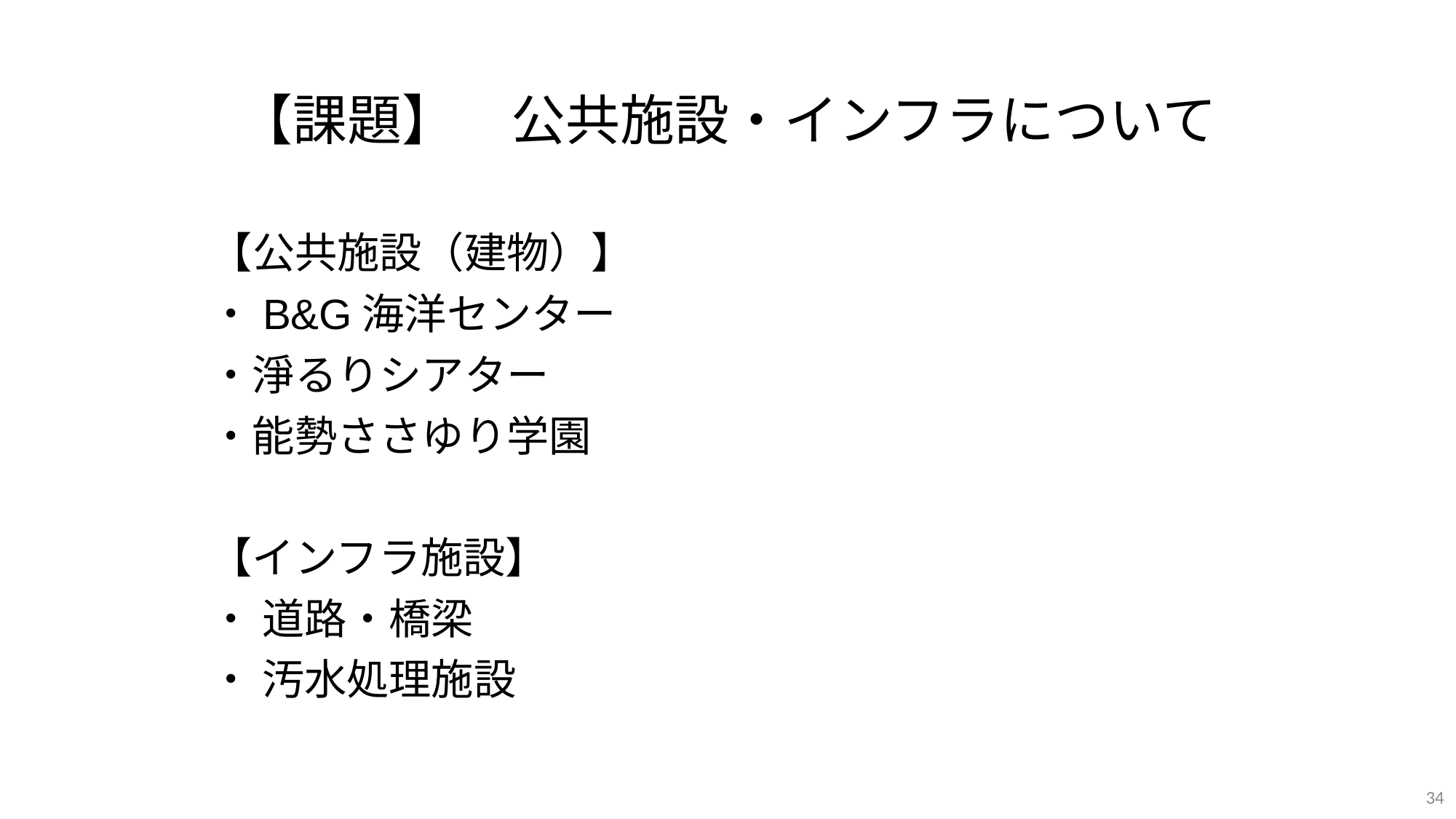

# 【課題】　公共施設・インフラについて
【公共施設（建物）】
・B&G海洋センター
・淨るりシアター
・能勢ささゆり学園

【インフラ施設】
・ 道路・橋梁
・ 汚水処理施設

34